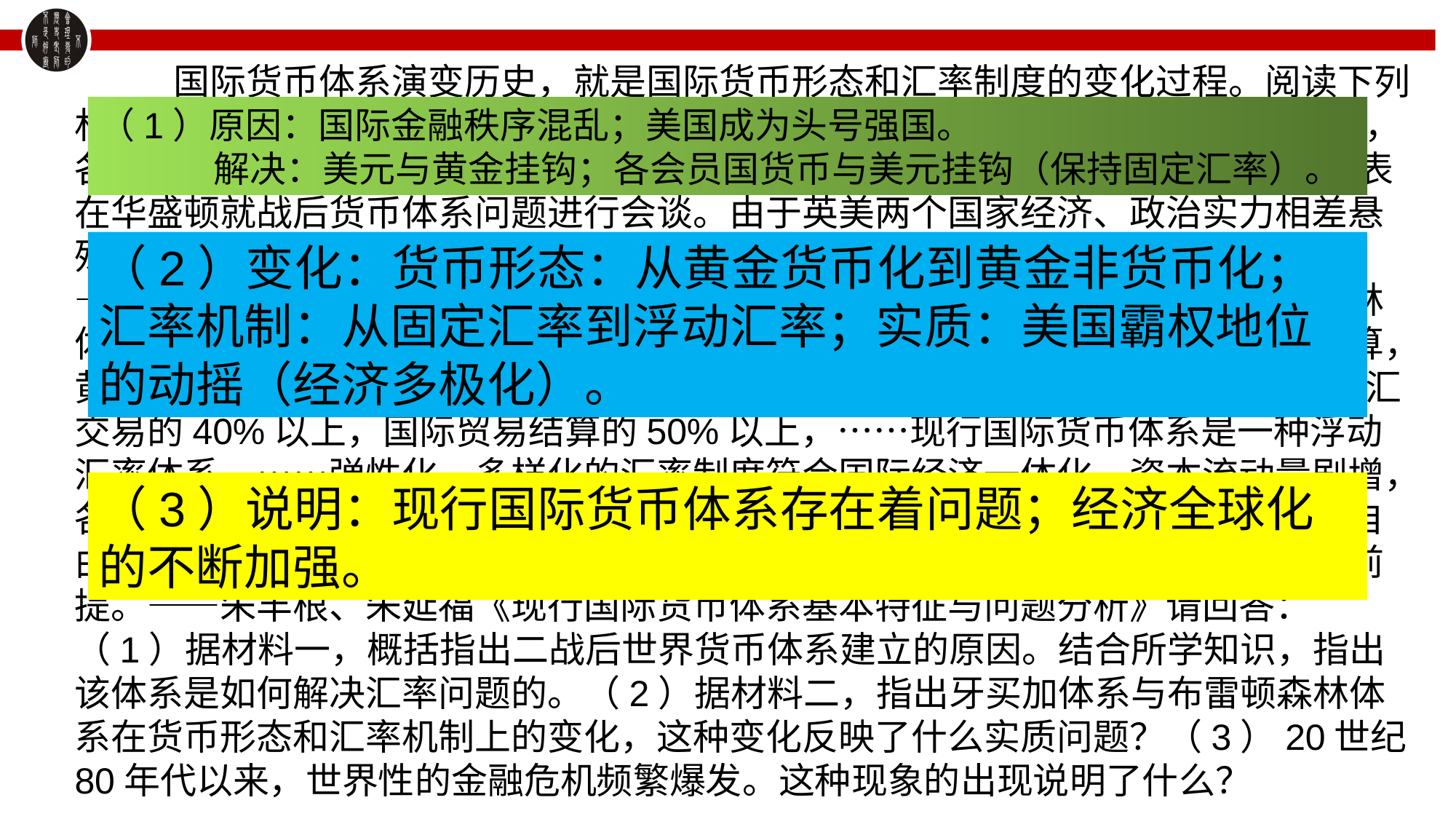

国际货币体系演变历史，就是国际货币形态和汇率制度的变化过程。阅读下列材料： 材料一 面对两次世界大战期间国际金融体系的混乱，各国汇率的任意波动，各个国家更加怀念传统的国际金本位制。……1943年9月至11月，英美两国代表在华盛顿就战后货币体系问题进行会谈。由于英美两个国家经济、政治实力相差悬殊，双方会谈的结果是采用“怀特计划”，吸收“凯恩斯计划”中的一些成分。 ——李增刚《国际货币体系演变及现实困境的政治经济学分析》材料二布雷顿森林体系崩溃，牙买加体系建立，各国货币不再规定含金量，黄金也不再用于官方结算，黄金的货币使命终结。……而当前美元仍然占各国外汇储备的65%左右，国际外汇交易的40%以上，国际贸易结算的50%以上，……现行国际货币体系是一种浮动汇率体系。……弹性化、多样化的汇率制度符合国际经济一体化、资本流动量剧增，各国发展特色化的客观要求，外围国家尤其是发展中国家在经济开发、资本项目自由兑换化的过程中，汇率制度的弹性化为其保持货币政策的相对独立性提供基础前提。——朱丰根、朱延福《现行国际货币体系基本特征与问题分析》请回答：（1）据材料一，概括指出二战后世界货币体系建立的原因。结合所学知识，指出该体系是如何解决汇率问题的。（2）据材料二，指出牙买加体系与布雷顿森林体系在货币形态和汇率机制上的变化，这种变化反映了什么实质问题？（3）20世纪80年代以来，世界性的金融危机频繁爆发。这种现象的出现说明了什么？
（1）原因：国际金融秩序混乱；美国成为头号强国。
             解决：美元与黄金挂钩；各会员国货币与美元挂钩（保持固定汇率）。
（2）变化：货币形态：从黄金货币化到黄金非货币化；汇率机制：从固定汇率到浮动汇率；实质：美国霸权地位的动摇（经济多极化）。
（3）说明：现行国际货币体系存在着问题；经济全球化的不断加强。